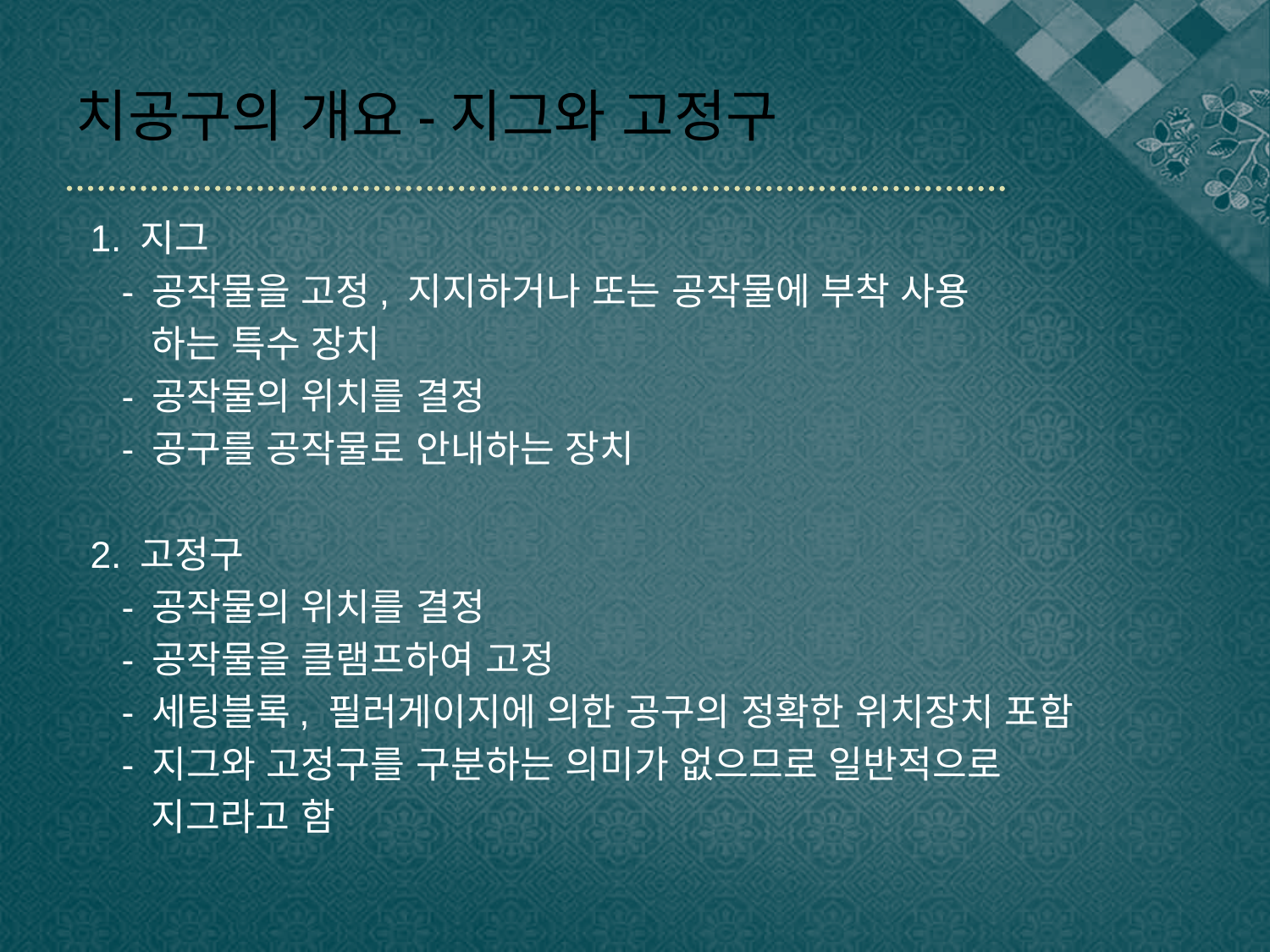

# 치공구의 개요-지그와 고정구
 1. 지그
    - 공작물을 고정, 지지하거나 또는 공작물에 부착 사용
      하는 특수 장치
    - 공작물의 위치를 결정
    - 공구를 공작물로 안내하는 장치

 2. 고정구
    - 공작물의 위치를 결정
    - 공작물을 클램프하여 고정
    - 세팅블록, 필러게이지에 의한 공구의 정확한 위치장치 포함
    - 지그와 고정구를 구분하는 의미가 없으므로 일반적으로
      지그라고 함